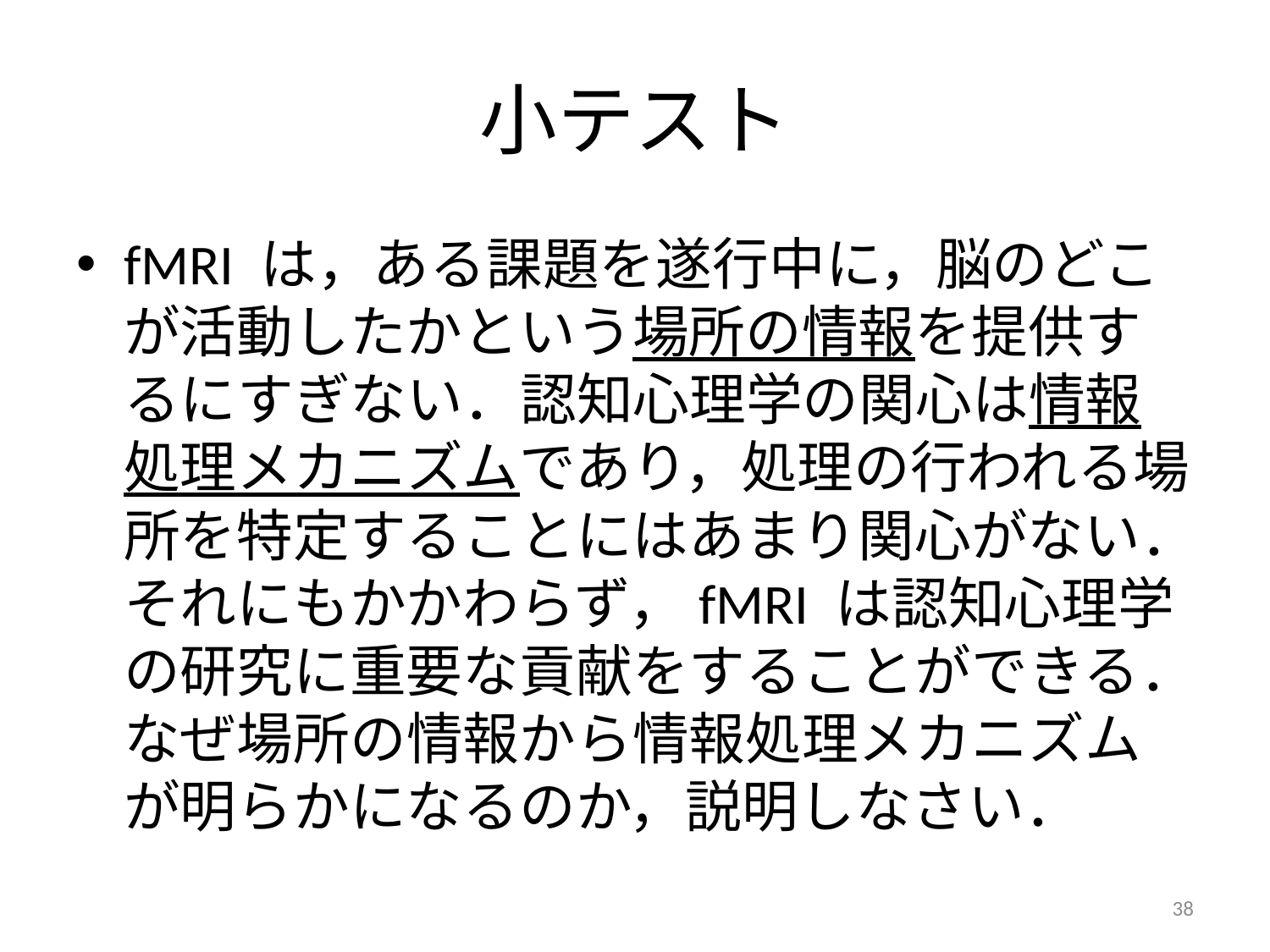

# 小テスト
fMRI は，ある課題を遂行中に，脳のどこが活動したかという場所の情報を提供するにすぎない．認知心理学の関心は情報処理メカニズムであり，処理の行われる場所を特定することにはあまり関心がない．それにもかかわらず，fMRI は認知心理学の研究に重要な貢献をすることができる．なぜ場所の情報から情報処理メカニズムが明らかになるのか，説明しなさい．
38